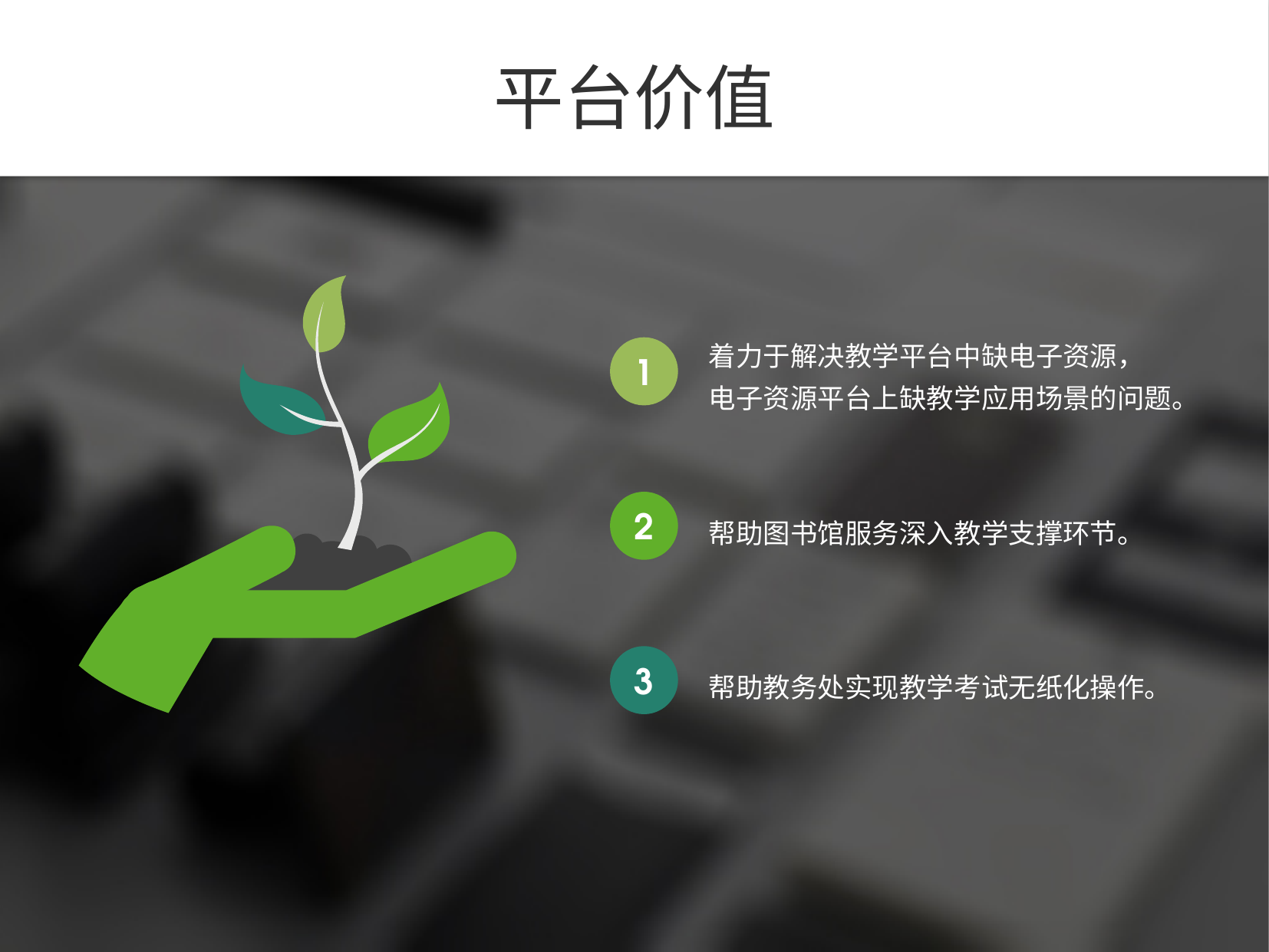

平台价值

着力于解决教学平台中缺电子资源，
电子资源平台上缺教学应用场景的问题。
1
2
帮助图书馆服务深入教学支撑环节。
3
帮助教务处实现教学考试无纸化操作。